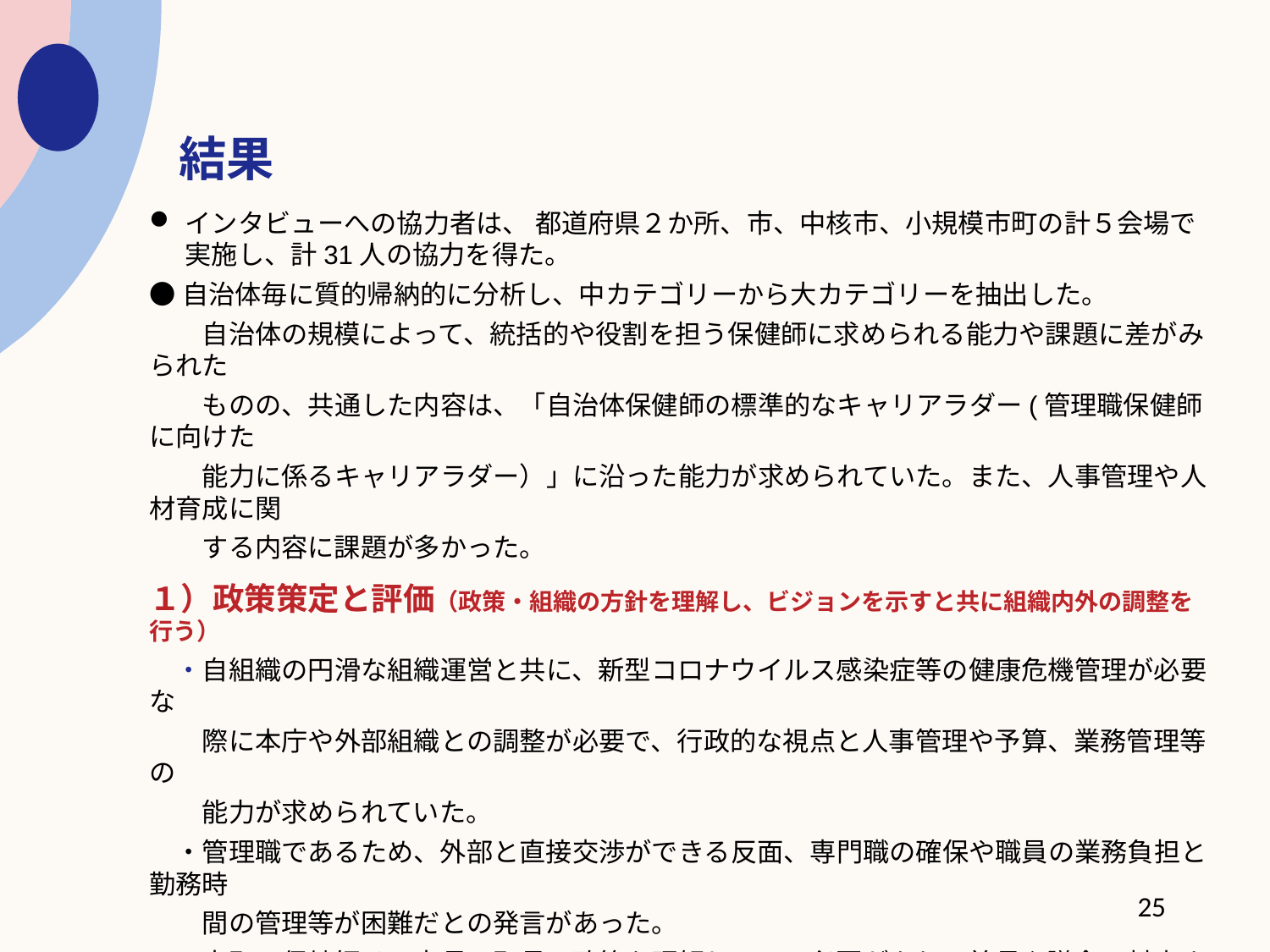

結果

インタビューへの協力者は、 都道府県２か所、市、中核市、小規模市町の計５会場で実施し、計31人の協力を得た。
●自治体毎に質的帰納的に分析し、中カテゴリーから大カテゴリーを抽出した。
　　自治体の規模によって、統括的や役割を担う保健師に求められる能力や課題に差がみられた
　　ものの、共通した内容は、「自治体保健師の標準的なキャリアラダー(管理職保健師に向けた
　　能力に係るキャリアラダー）」に沿った能力が求められていた。また、人事管理や人材育成に関
　　する内容に課題が多かった。
１）政策策定と評価（政策・組織の方針を理解し、ビジョンを示すと共に組織内外の調整を行う）
　・自組織の円滑な組織運営と共に、新型コロナウイルス感染症等の健康危機管理が必要な
　　際に本庁や外部組織との調整が必要で、行政的な視点と人事管理や予算、業務管理等の
　　能力が求められていた。
　・管理職であるため、外部と直接交渉ができる反面、専門職の確保や職員の業務負担と勤務時
　　間の管理等が困難だとの発言があった。
　・市町の保健師は、市長、町長の政策を理解している必要があり、首長や議会に対応することも
　　管理職として必要である。
25